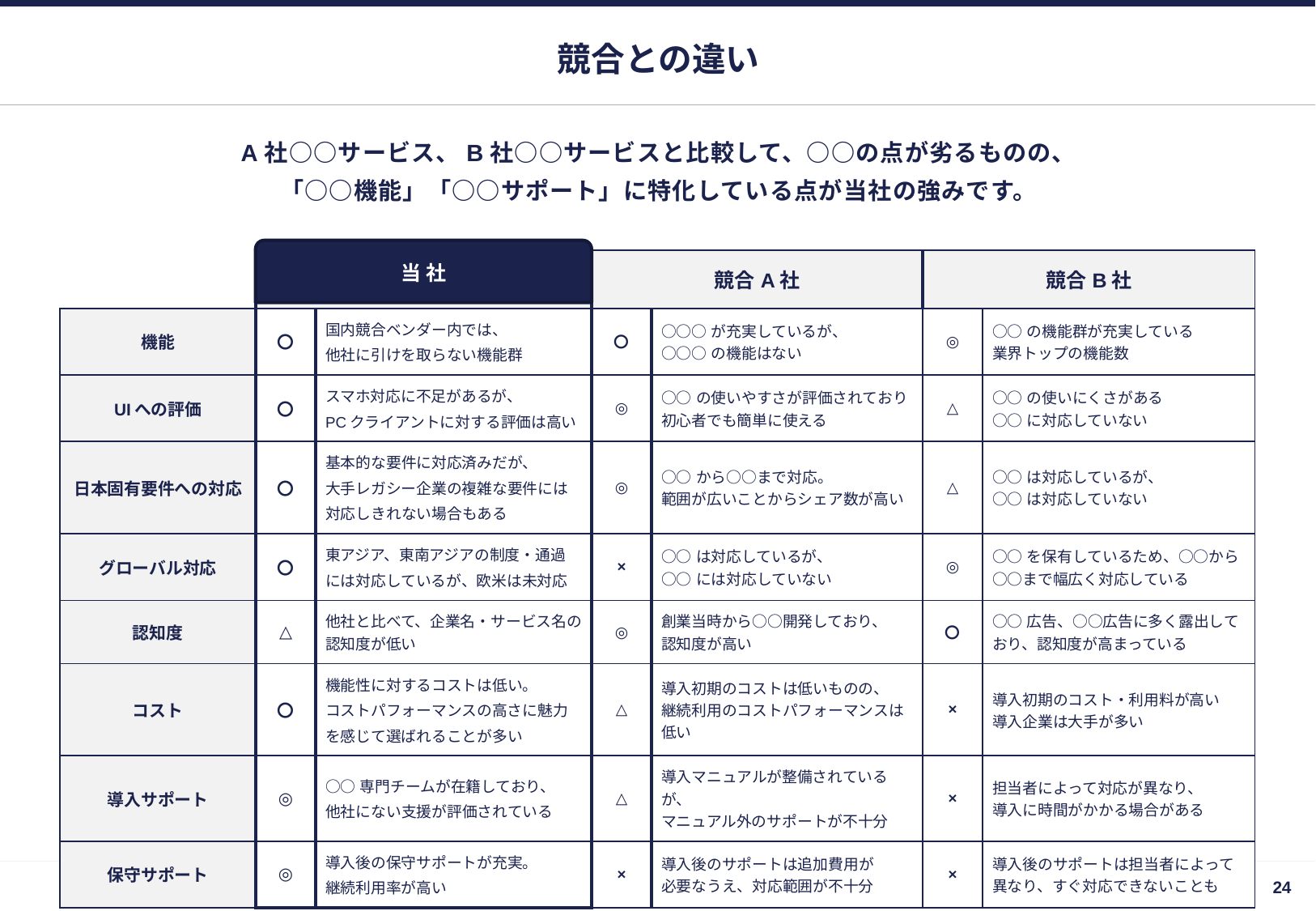

# 競合との違い
A社○○サービス、B社○○サービスと比較して、○○の点が劣るものの、
「○○機能」「○○サポート」に特化している点が当社の強みです。
当社
|  | 自社 |  | 競合A社 |  | 競合B社 |  |
| --- | --- | --- | --- | --- | --- | --- |
| 機能 | 〇 | 国内競合ベンダー内では、 他社に引けを取らない機能群 | 〇 | ○○○が充実しているが、 ○○○の機能はない | ◎ | ○○の機能群が充実している 業界トップの機能数 |
| UIへの評価 | 〇 | スマホ対応に不足があるが、 PCクライアントに対する評価は高い | ◎ | ○○の使いやすさが評価されており 初心者でも簡単に使える | △ | ○○の使いにくさがある ○○に対応していない |
| 日本固有要件への対応 | 〇 | 基本的な要件に対応済みだが、 大手レガシー企業の複雑な要件には 対応しきれない場合もある | ◎ | ○○から○○まで対応。 範囲が広いことからシェア数が高い | △ | ○○は対応しているが、 ○○は対応していない |
| グローバル対応 | 〇 | 東アジア、東南アジアの制度・通過 には対応しているが、欧米は未対応 | × | ○○は対応しているが、 ○○には対応していない | ◎ | ○○を保有しているため、○○から○○まで幅広く対応している |
| 認知度 | △ | 他社と比べて、企業名・サービス名の認知度が低い | ◎ | 創業当時から○○開発しており、 認知度が高い | 〇 | ○○広告、○○広告に多く露出しており、認知度が高まっている |
| コスト | 〇 | 機能性に対するコストは低い。 コストパフォーマンスの高さに魅力 を感じて選ばれることが多い | △ | 導入初期のコストは低いものの、 継続利用のコストパフォーマンスは低い | × | 導入初期のコスト・利用料が高い 導入企業は大手が多い |
| 導入サポート | ◎ | ○○専門チームが在籍しており、 他社にない支援が評価されている | △ | 導入マニュアルが整備されているが、 マニュアル外のサポートが不十分 | × | 担当者によって対応が異なり、 導入に時間がかかる場合がある |
| 保守サポート | ◎ | 導入後の保守サポートが充実。 継続利用率が高い | × | 導入後のサポートは追加費用が 必要なうえ、対応範囲が不十分 | × | 導入後のサポートは担当者によって異なり、すぐ対応できないことも |
24